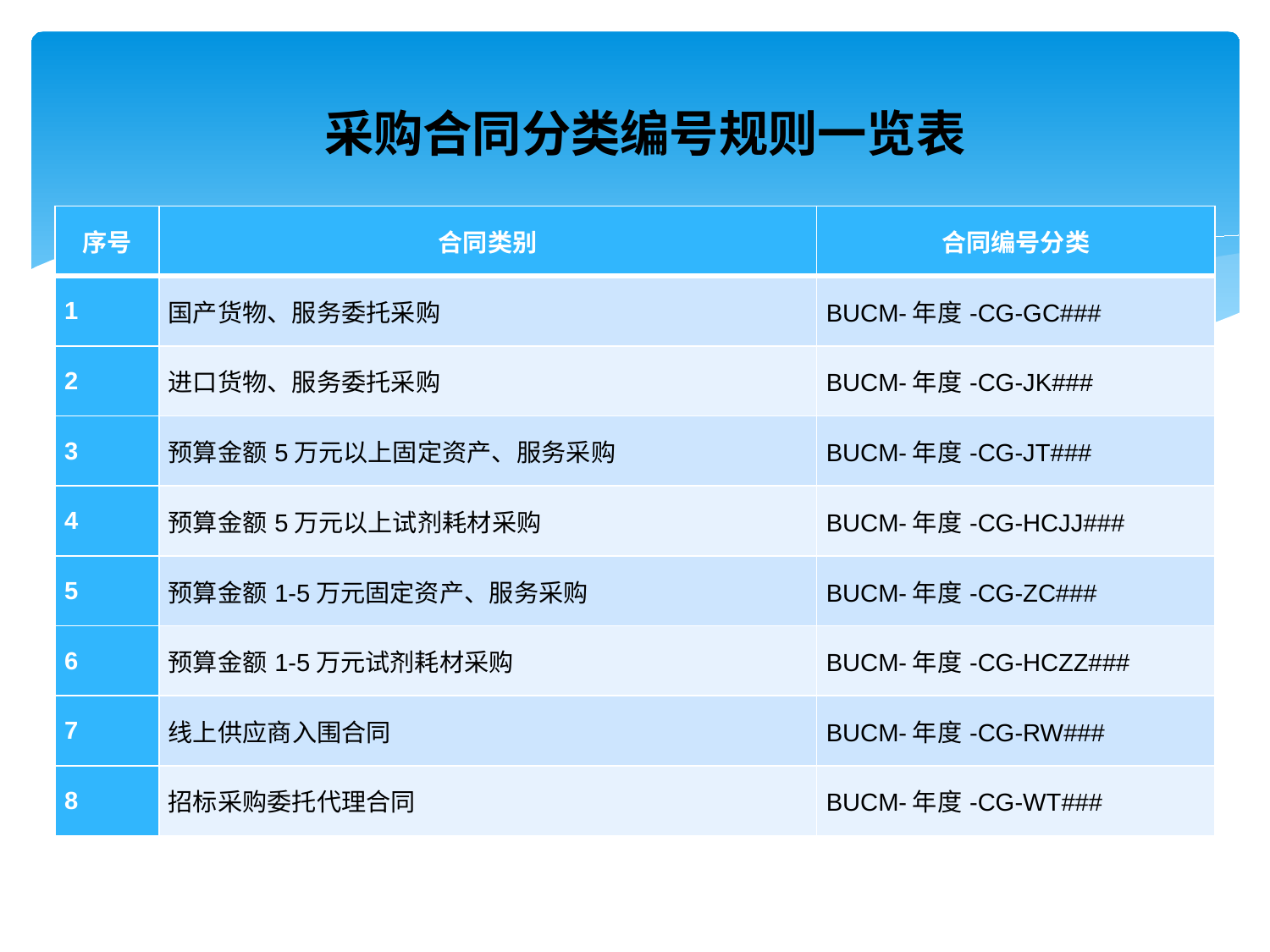

采购合同分类编号规则一览表
| 序号 | 合同类别 | 合同编号分类 |
| --- | --- | --- |
| 1 | 国产货物、服务委托采购 | BUCM-年度-CG-GC### |
| 2 | 进口货物、服务委托采购 | BUCM-年度-CG-JK### |
| 3 | 预算金额5万元以上固定资产、服务采购 | BUCM-年度-CG-JT### |
| 4 | 预算金额5万元以上试剂耗材采购 | BUCM-年度-CG-HCJJ### |
| 5 | 预算金额1-5万元固定资产、服务采购 | BUCM-年度-CG-ZC### |
| 6 | 预算金额1-5万元试剂耗材采购 | BUCM-年度-CG-HCZZ### |
| 7 | 线上供应商入围合同 | BUCM-年度-CG-RW### |
| 8 | 招标采购委托代理合同 | BUCM-年度-CG-WT### |